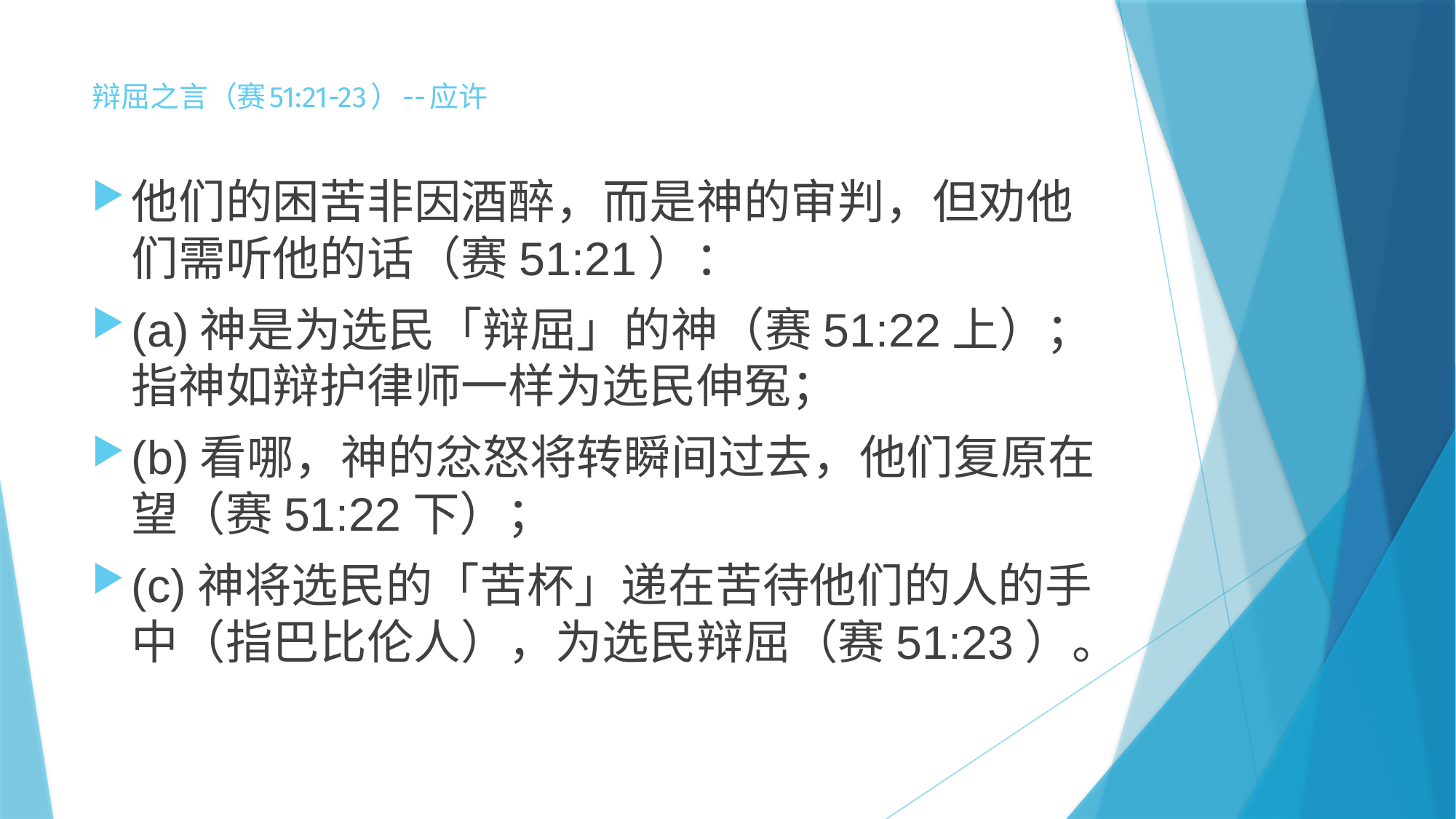

# 辩屈之言（赛51:21-23）--应许
他们的困苦非因酒醉，而是神的审判，但劝他们需听他的话（赛51:21）：
(a)神是为选民「辩屈」的神（赛51:22上）；指神如辩护律师一样为选民伸冤；
(b)看哪，神的忿怒将转瞬间过去，他们复原在望（赛51:22下）；
(c)神将选民的「苦杯」递在苦待他们的人的手中（指巴比伦人），为选民辩屈（赛51:23）。